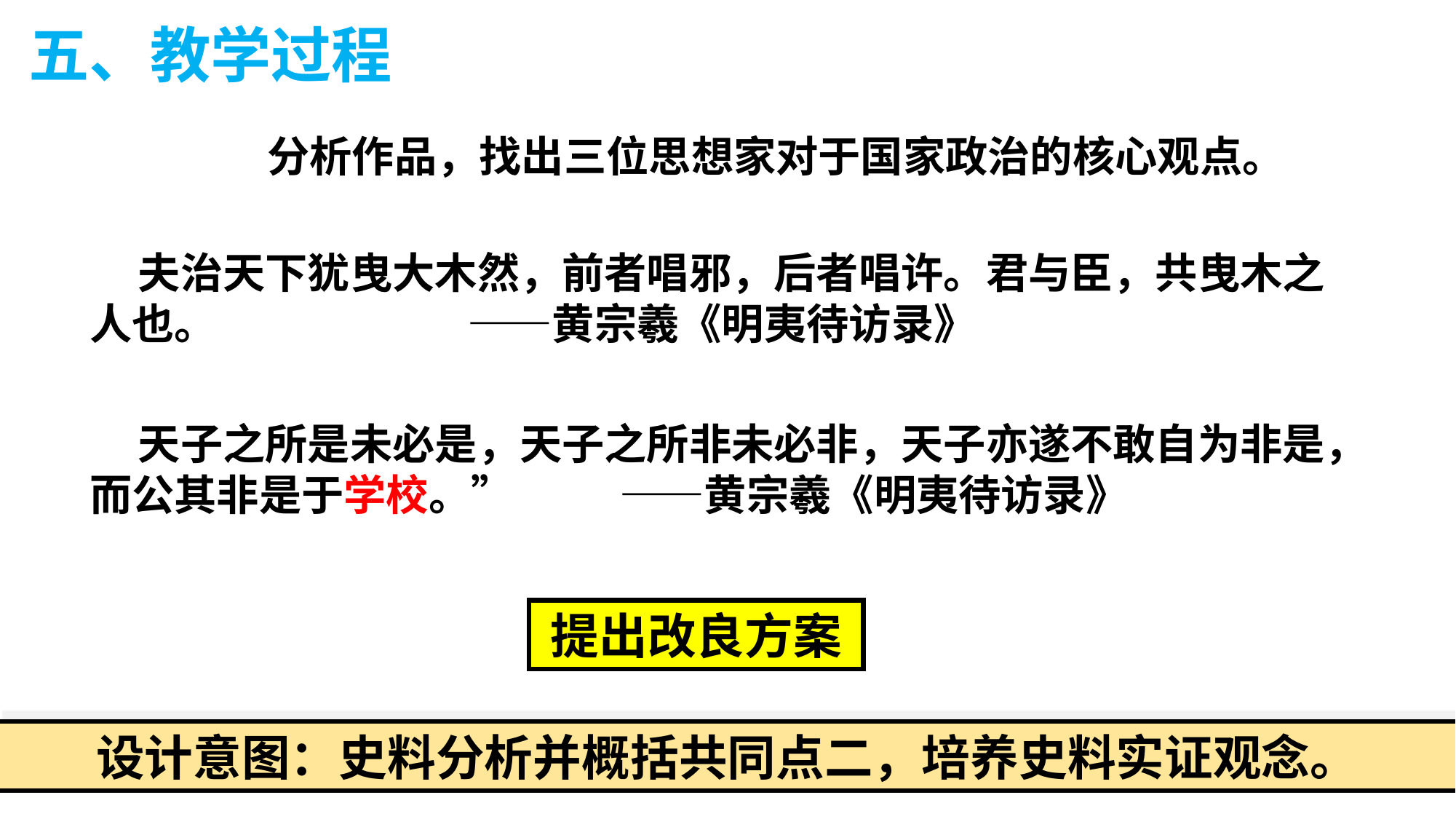

五、教学过程
  分析作品，找出三位思想家对于国家政治的核心观点。
    夫治天下犹曳大木然，前者唱邪，后者唱许。君与臣，共曳木之人也。                          ——黄宗羲《明夷待访录》
    天子之所是未必是，天子之所非未必非，天子亦遂不敢自为非是，而公其非是于学校。”           ——黄宗羲《明夷待访录》
提出改良方案
设计意图：史料分析并概括共同点二，培养史料实证观念。